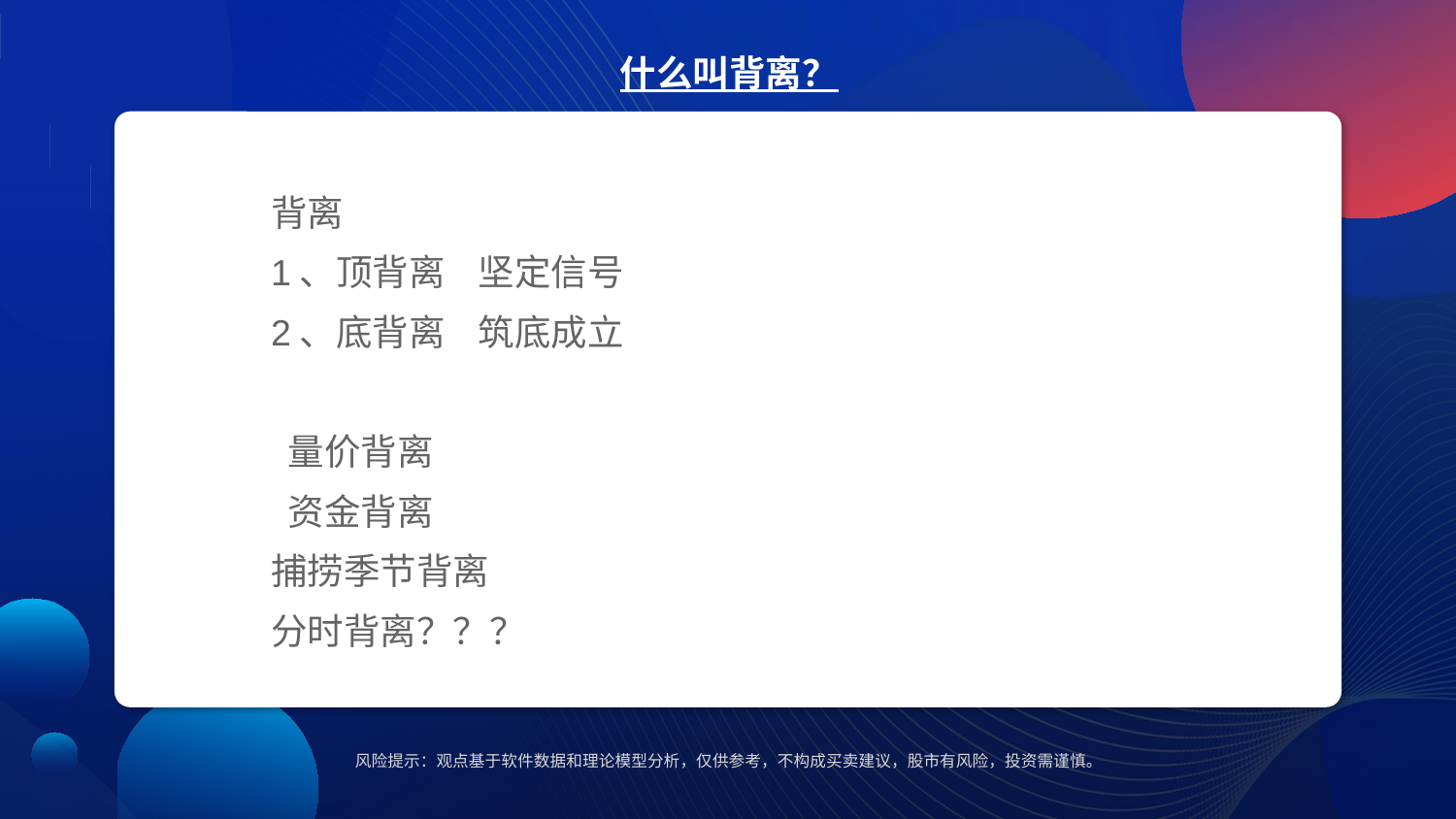

什么叫背离？

背离
1、顶背离    坚定信号
2、底背离    筑底成立

 量价背离
 资金背离
捕捞季节背离
分时背离？？？